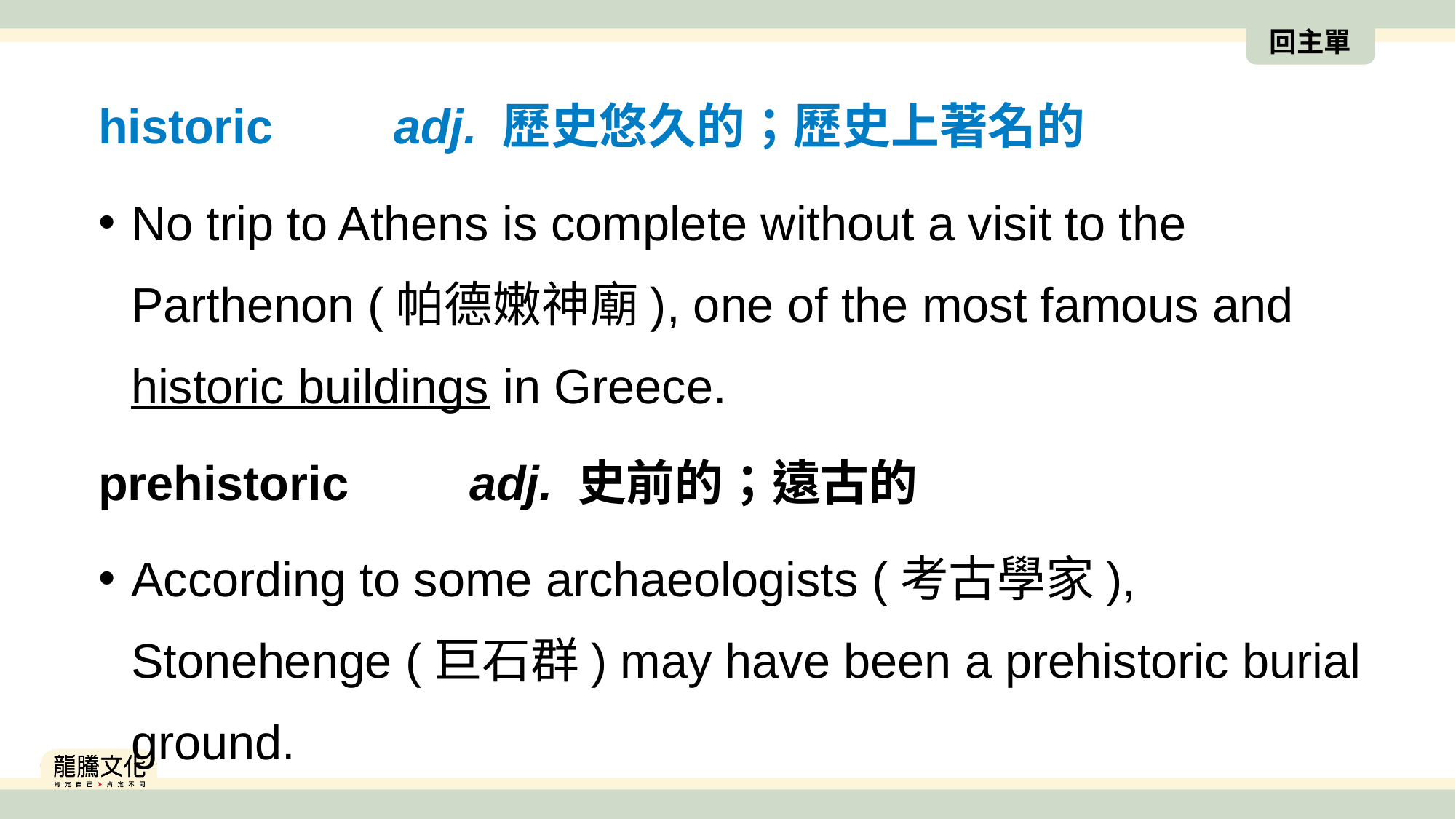

回主單
historic　　adj. 歷史悠久的；歷史上著名的
No trip to Athens is complete without a visit to the Parthenon (帕德嫩神廟), one of the most famous and historic buildings in Greece.
prehistoric　　adj. 史前的；遠古的
According to some archaeologists (考古學家), Stonehenge (巨石群) may have been a prehistoric burial ground.